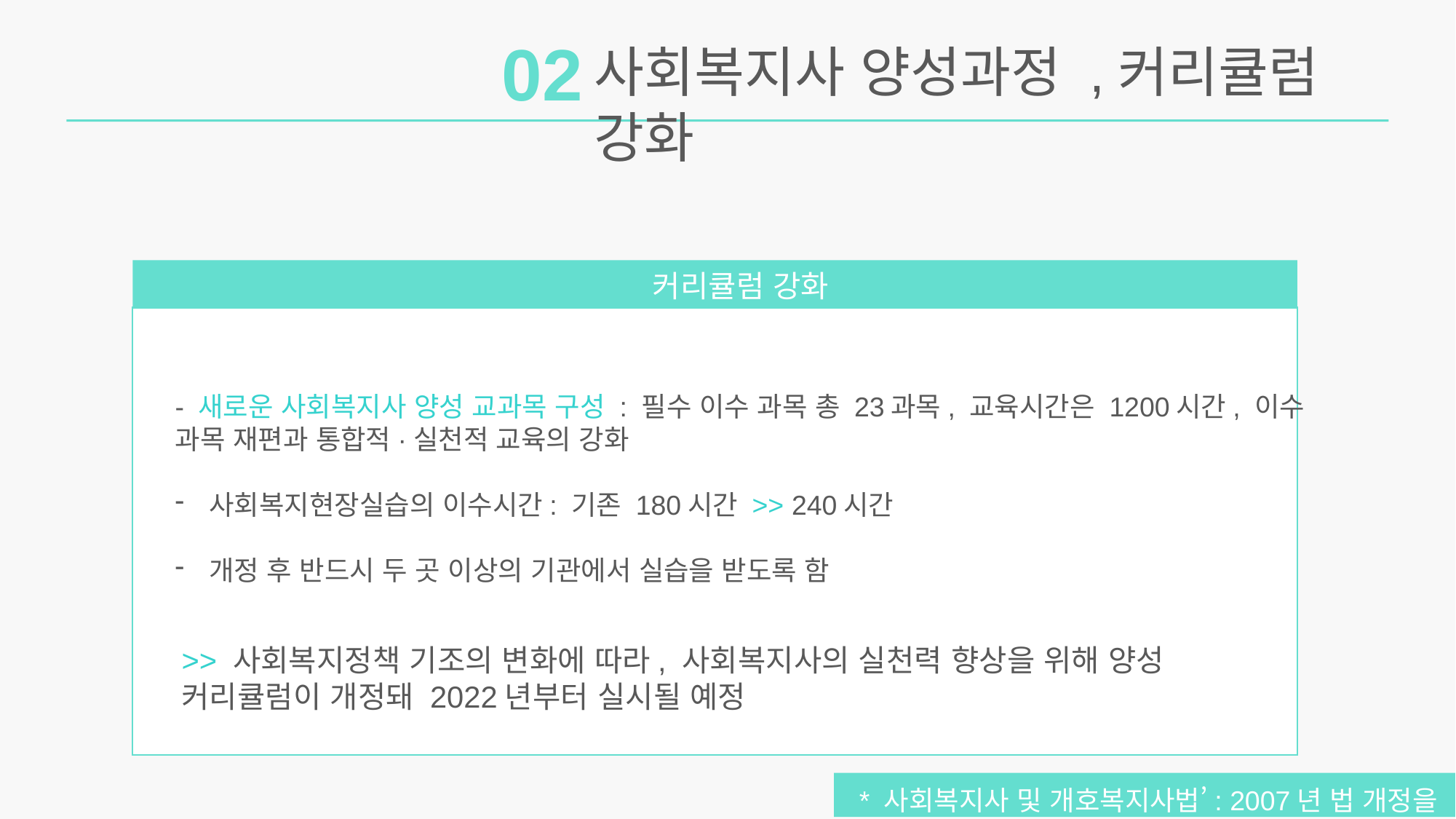

02
사회복지사 양성과정 ,커리큘럼 강화

 커리큘럼 강화
>> 사회복지정책 기조의 변화에 따라, 사회복지사의 실천력 향상을 위해 양성 커리큘럼이 개정돼 2022년부터 실시될 예정

- 새로운 사회복지사 양성 교과목 구성 : 필수 이수 과목 총 23과목, 교육시간은 1200시간, 이수 과목 재편과 통합적·실천적 교육의 강화

사회복지현장실습의 이수시간: 기존 180시간 >> 240시간

개정 후 반드시 두 곳 이상의 기관에서 실습을 받도록 함

현황

* 사회복지사 및 개호복지사법’: 2007년 법 개정을 통해 커리큘럼을 재정비함